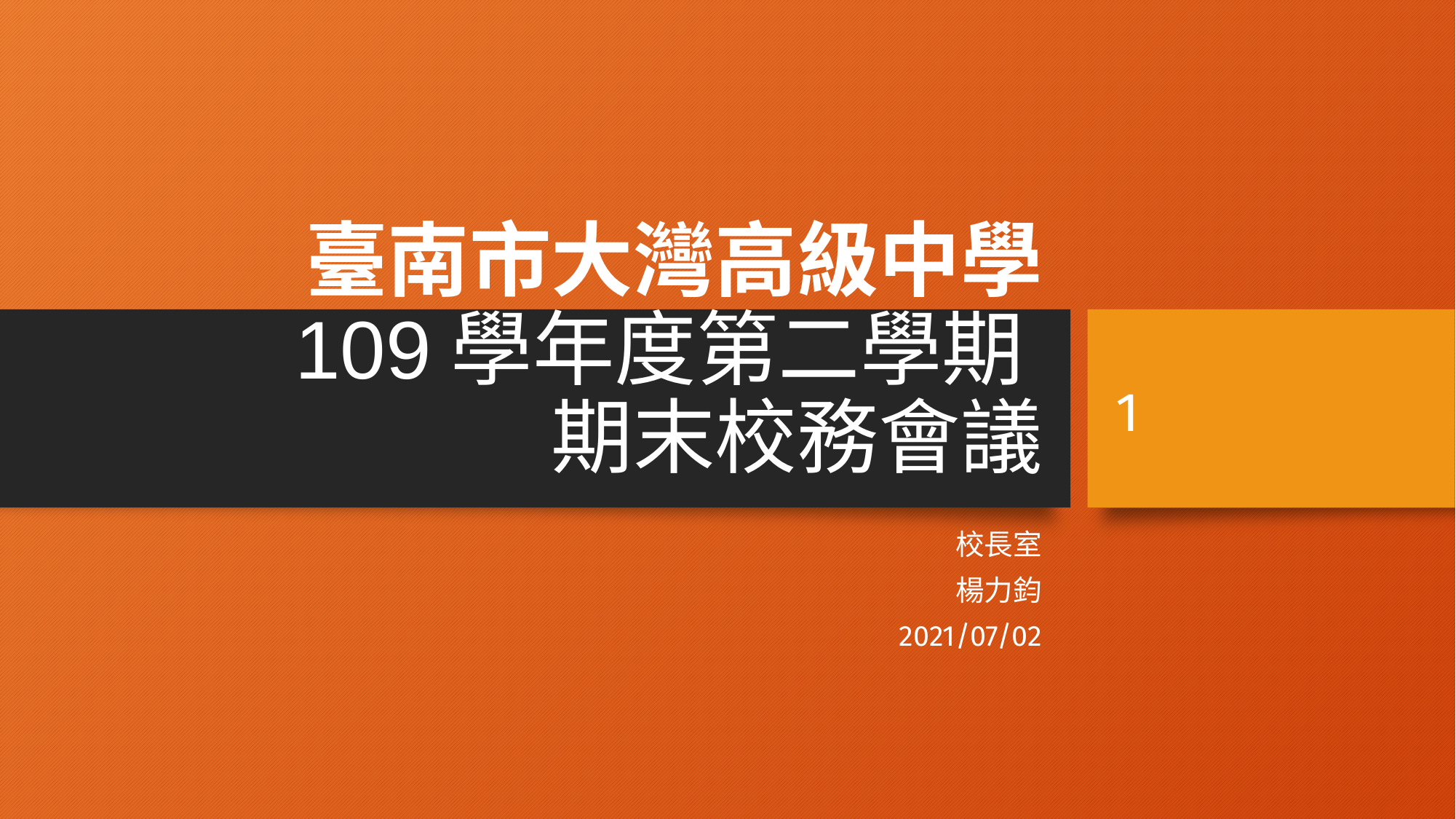

# 臺南市大灣高級中學 109學年度第二學期 期末校務會議
1
校長室
楊力鈞
2021/07/02